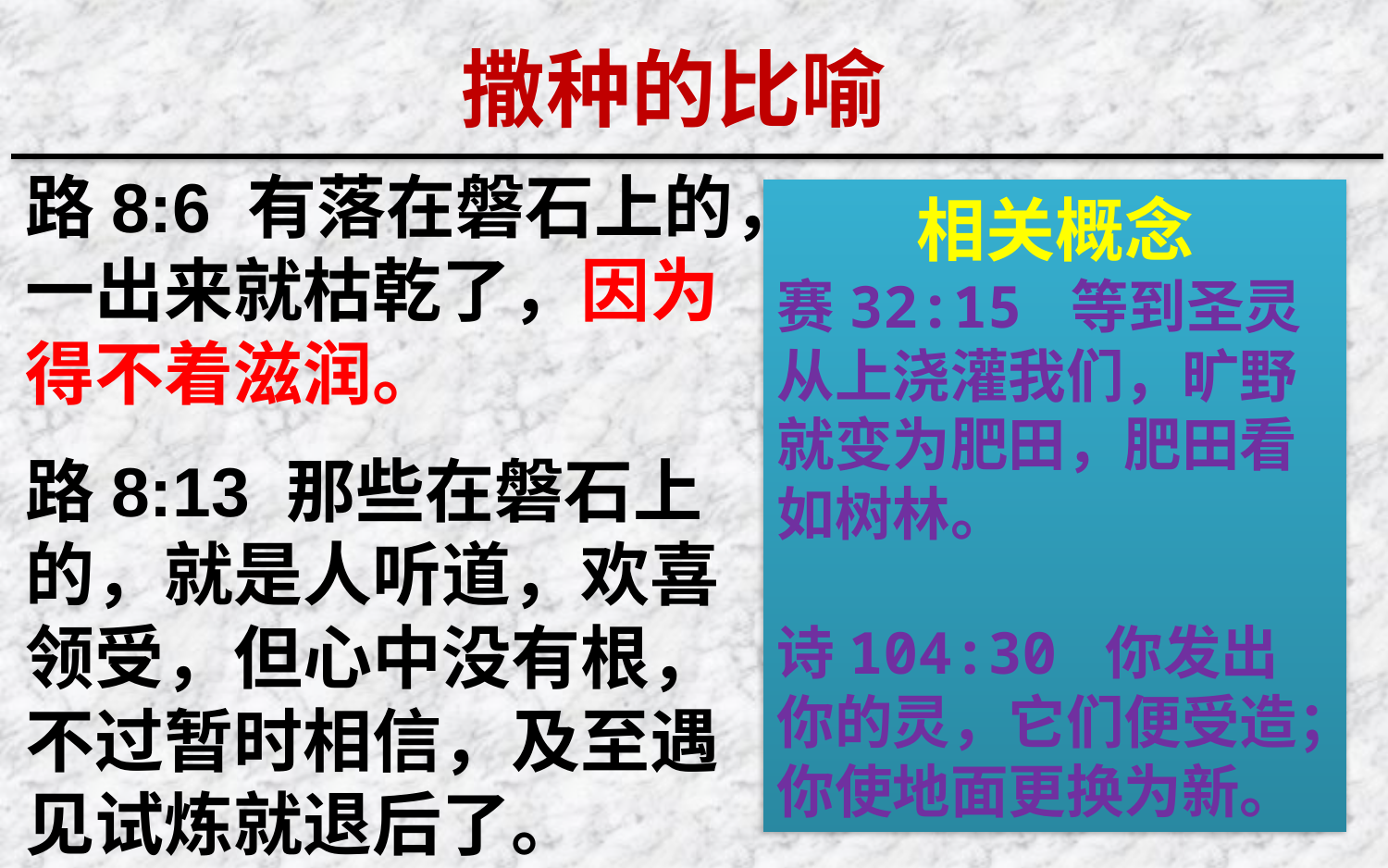

撒种的比喻
路8:6 有落在磐石上的，一出来就枯乾了，因为得不着滋润。
路8:13 那些在磐石上的，就是人听道，欢喜领受，但心中没有根，不过暂时相信，及至遇见试炼就退后了。
相关概念
赛32:15 等到圣灵从上浇灌我们，旷野就变为肥田，肥田看如树林。

诗104:30 你发出你的灵，它们便受造；你使地面更换为新。